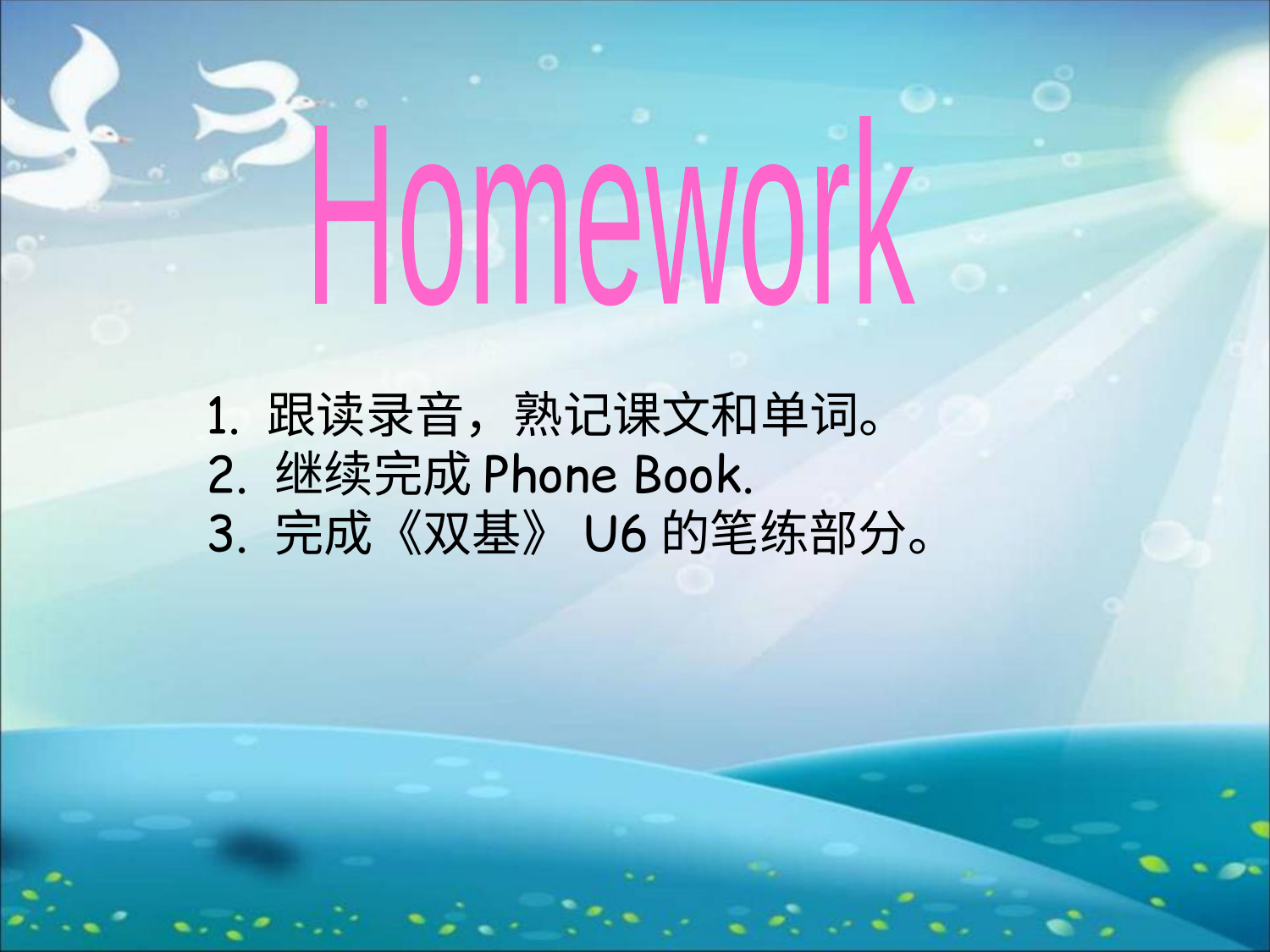

Homework
1. 跟读录音，熟记课文和单词。
2. 继续完成Phone Book.
3. 完成《双基》U6的笔练部分。